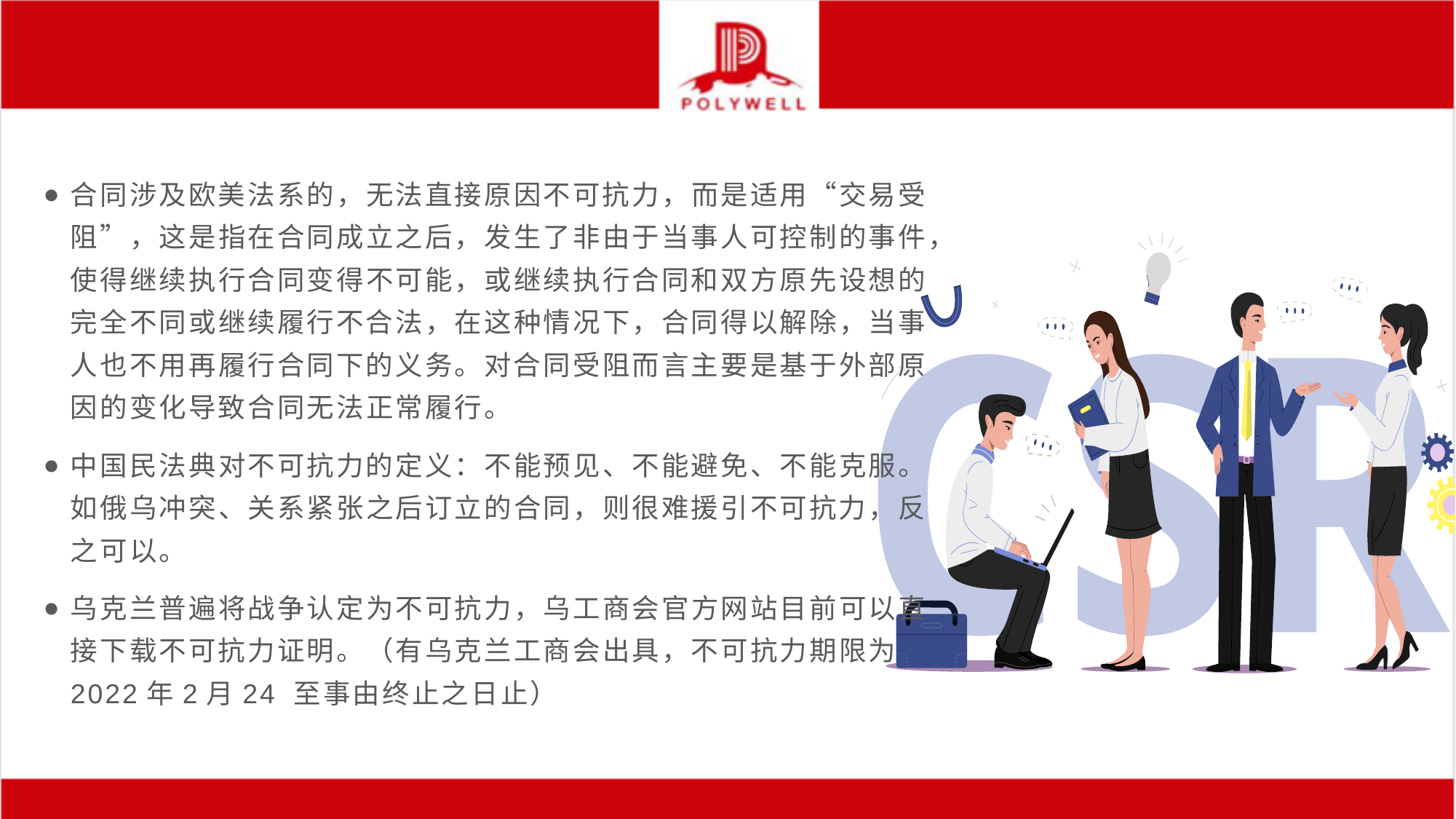

合同涉及欧美法系的，无法直接原因不可抗力，而是适用“交易受阻”，这是指在合同成立之后，发生了非由于当事人可控制的事件，使得继续执行合同变得不可能，或继续执行合同和双方原先设想的完全不同或继续履行不合法，在这种情况下，合同得以解除，当事人也不用再履行合同下的义务。对合同受阻而言主要是基于外部原因的变化导致合同无法正常履行。
中国民法典对不可抗力的定义：不能预见、不能避免、不能克服。如俄乌冲突、关系紧张之后订立的合同，则很难援引不可抗力，反之可以。
乌克兰普遍将战争认定为不可抗力，乌工商会官方网站目前可以直接下载不可抗力证明。（有乌克兰工商会出具，不可抗力期限为2022年2月24 至事由终止之日止）